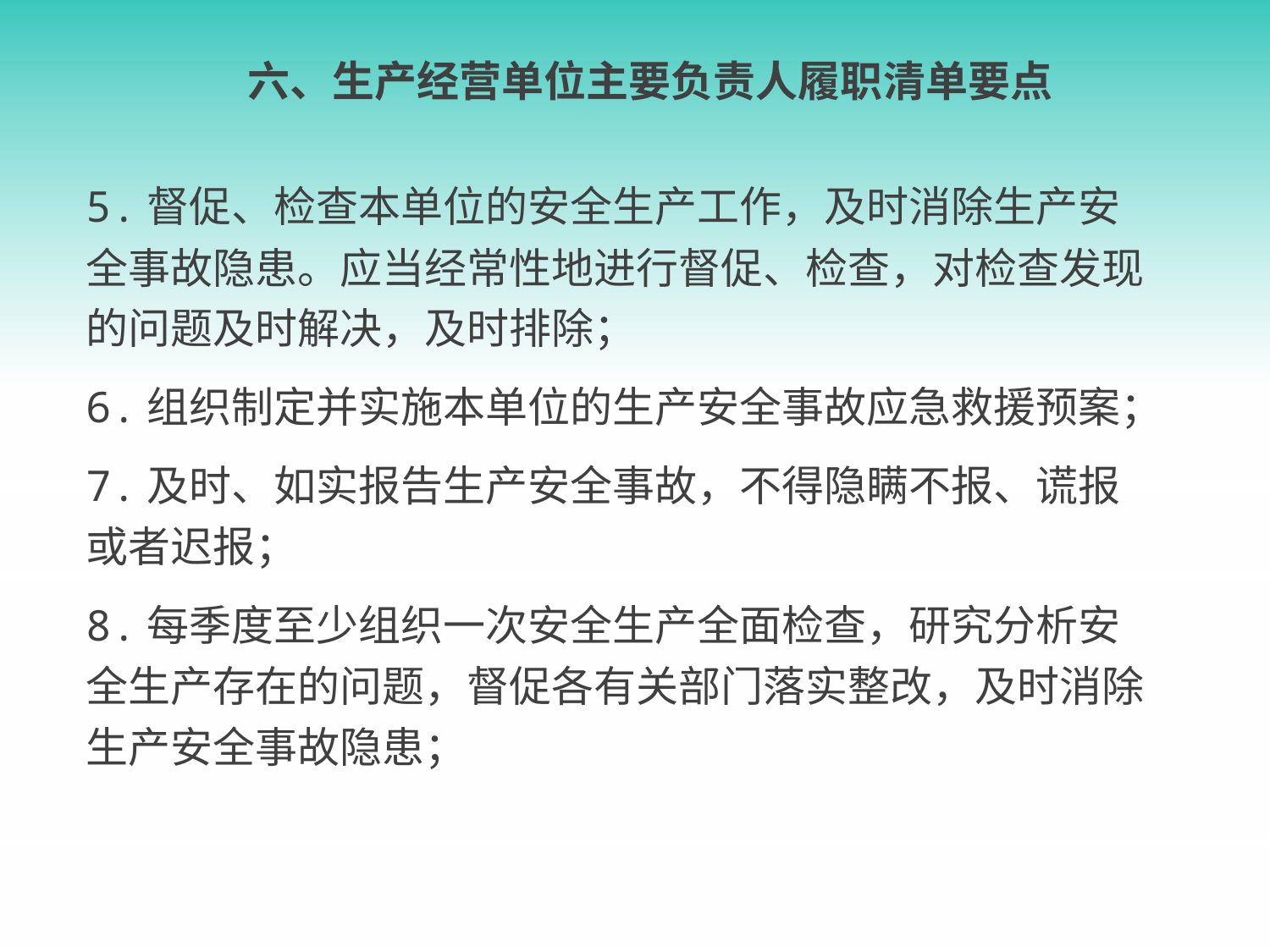

# 六、生产经营单位主要负责人履职清单要点
5.督促、检查本单位的安全生产工作，及时消除生产安全事故隐患。应当经常性地进行督促、检查，对检查发现的问题及时解决，及时排除；
6.组织制定并实施本单位的生产安全事故应急救援预案；
7.及时、如实报告生产安全事故，不得隐瞒不报、谎报或者迟报；
8.每季度至少组织一次安全生产全面检查，研究分析安全生产存在的问题，督促各有关部门落实整改，及时消除生产安全事故隐患；